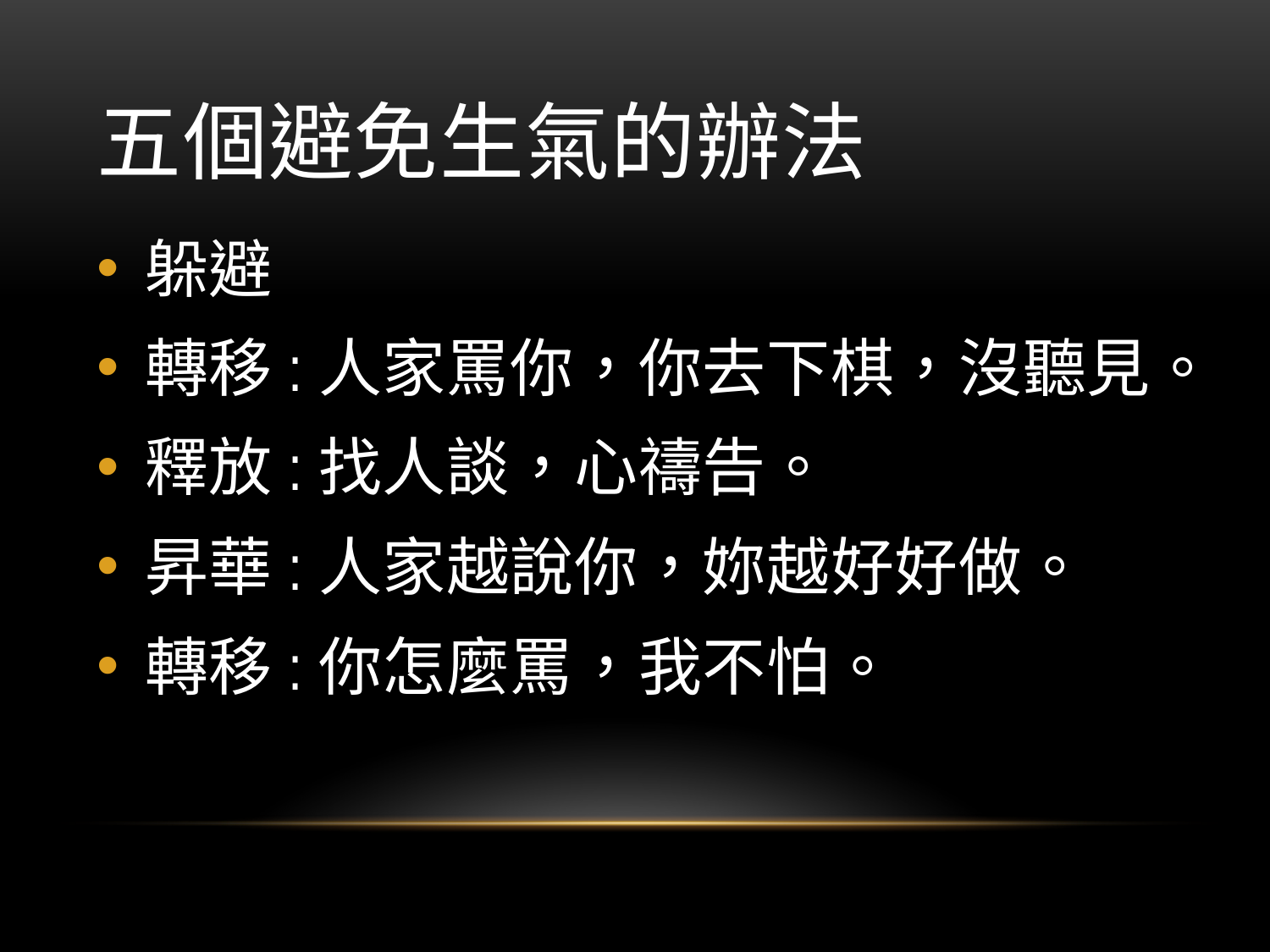

# 五個避免生氣的辦法
躲避
轉移:人家罵你，你去下棋，沒聽見。
釋放:找人談，心禱告。
昇華:人家越說你，妳越好好做。
轉移:你怎麼罵，我不怕。